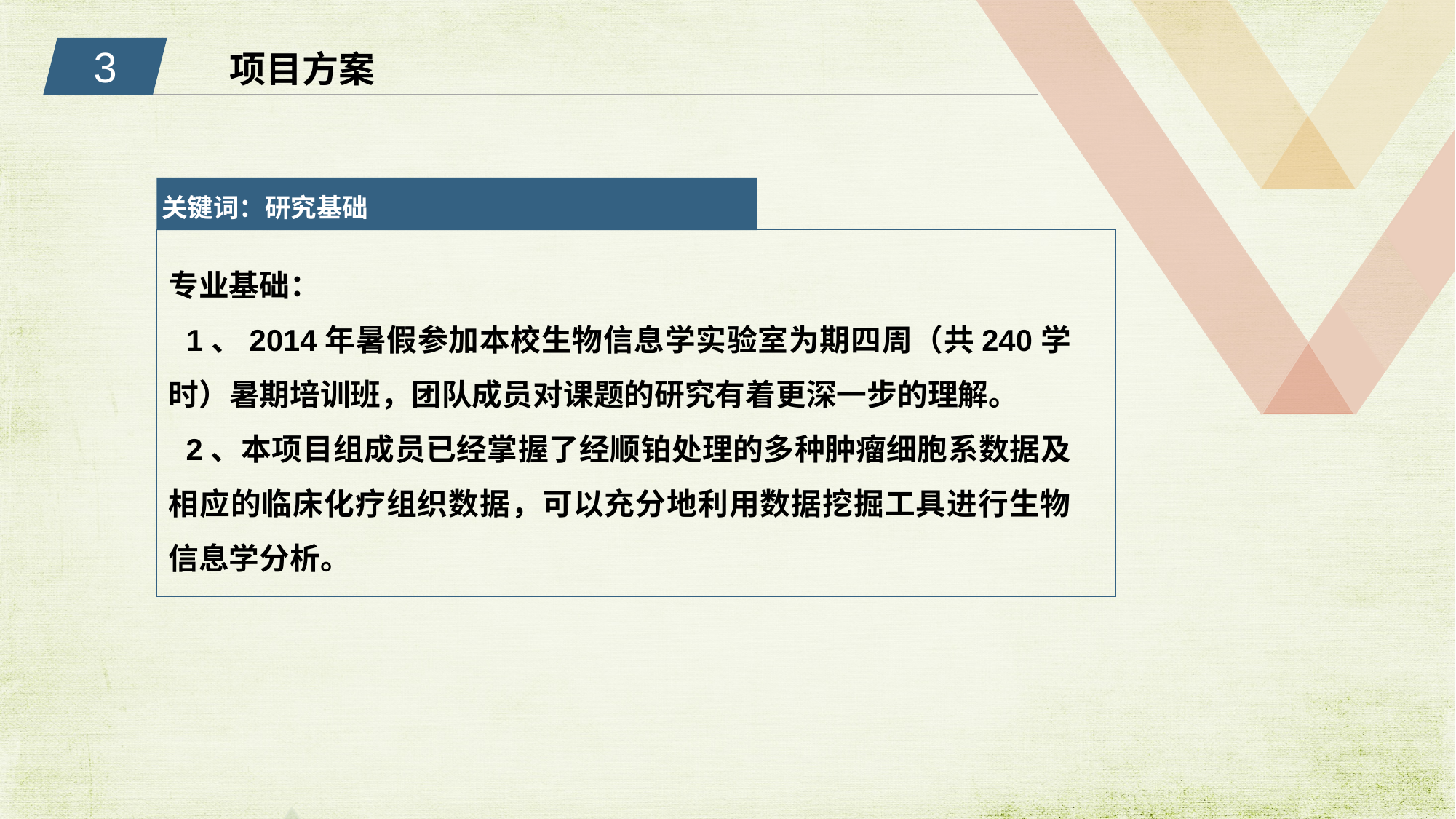

3

项目方案

关键词：研究基础

专业基础：
  1、2014年暑假参加本校生物信息学实验室为期四周（共240学时）暑期培训班，团队成员对课题的研究有着更深一步的理解。
  2、本项目组成员已经掌握了经顺铂处理的多种肿瘤细胞系数据及相应的临床化疗组织数据，可以充分地利用数据挖掘工具进行生物信息学分析。